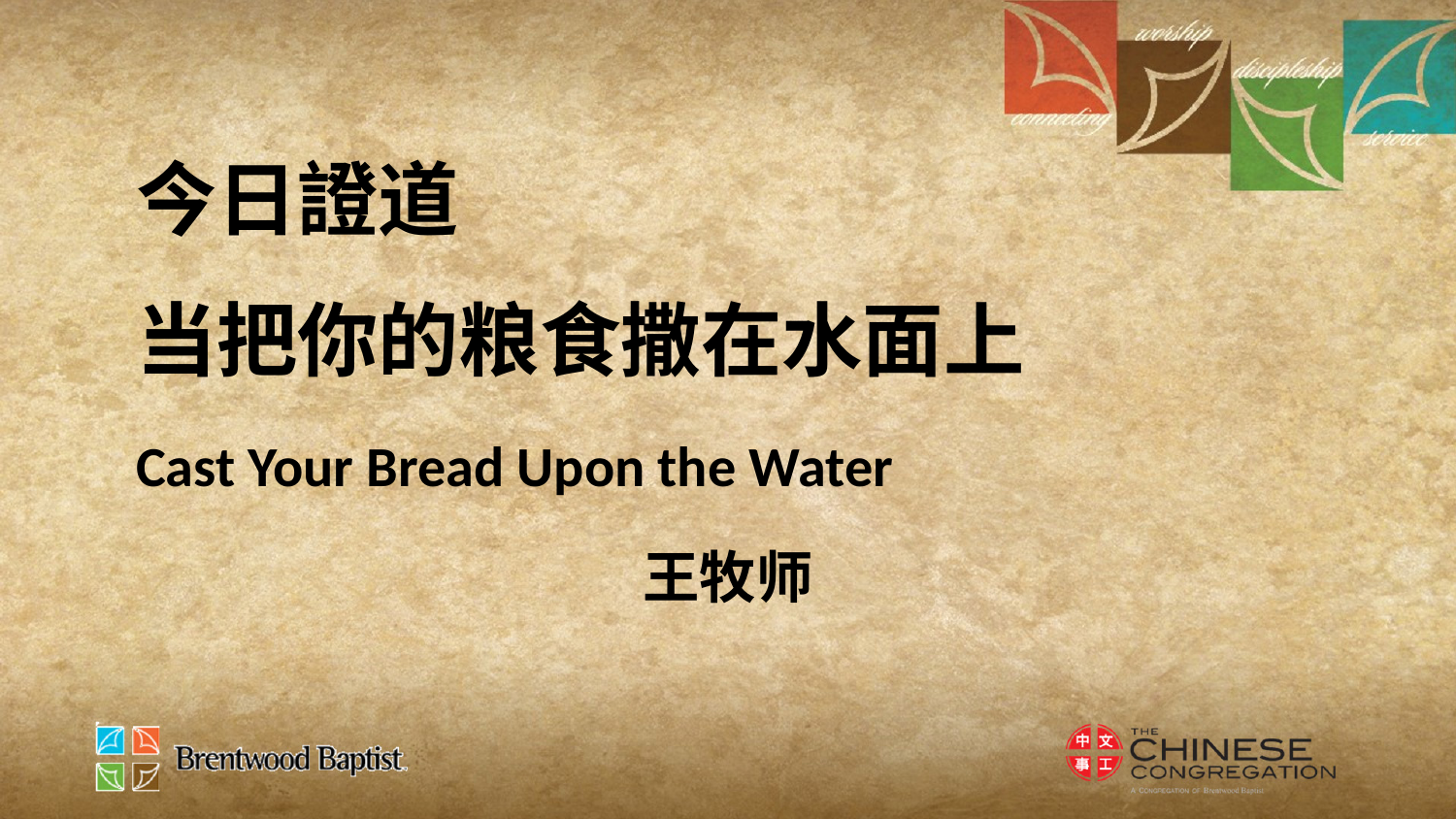

今日證道

当把你的粮食撒在水面上

Cast Your Bread Upon the Water

王牧师